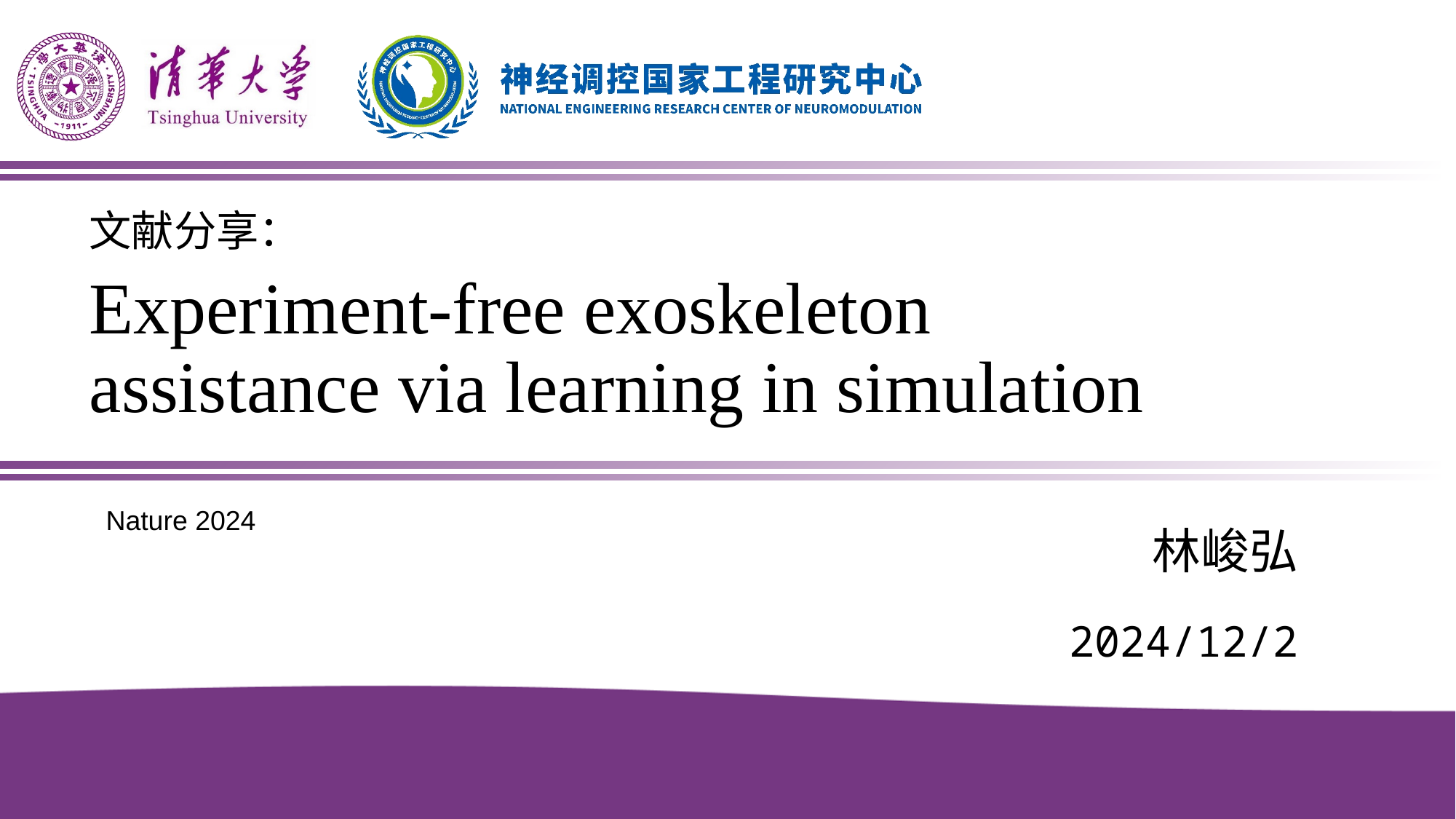

文献分享：
Experiment-free exoskeleton assistance via learning in simulation
Nature 2024
林峻弘
2024/12/2